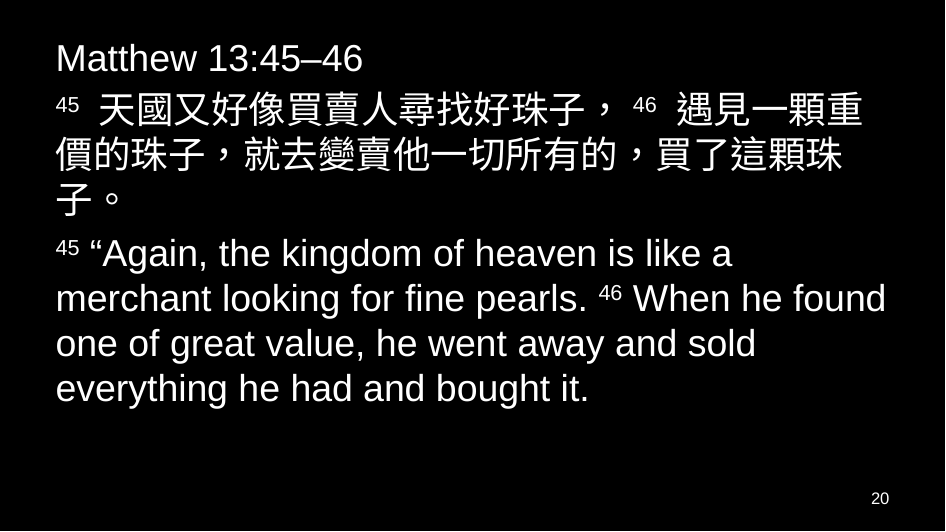

Matthew 13:45–46
45 天國又好像買賣人尋找好珠子，46 遇見一顆重價的珠子，就去變賣他一切所有的，買了這顆珠子。
45 “Again, the kingdom of heaven is like a merchant looking for fine pearls. 46 When he found one of great value, he went away and sold everything he had and bought it.

20